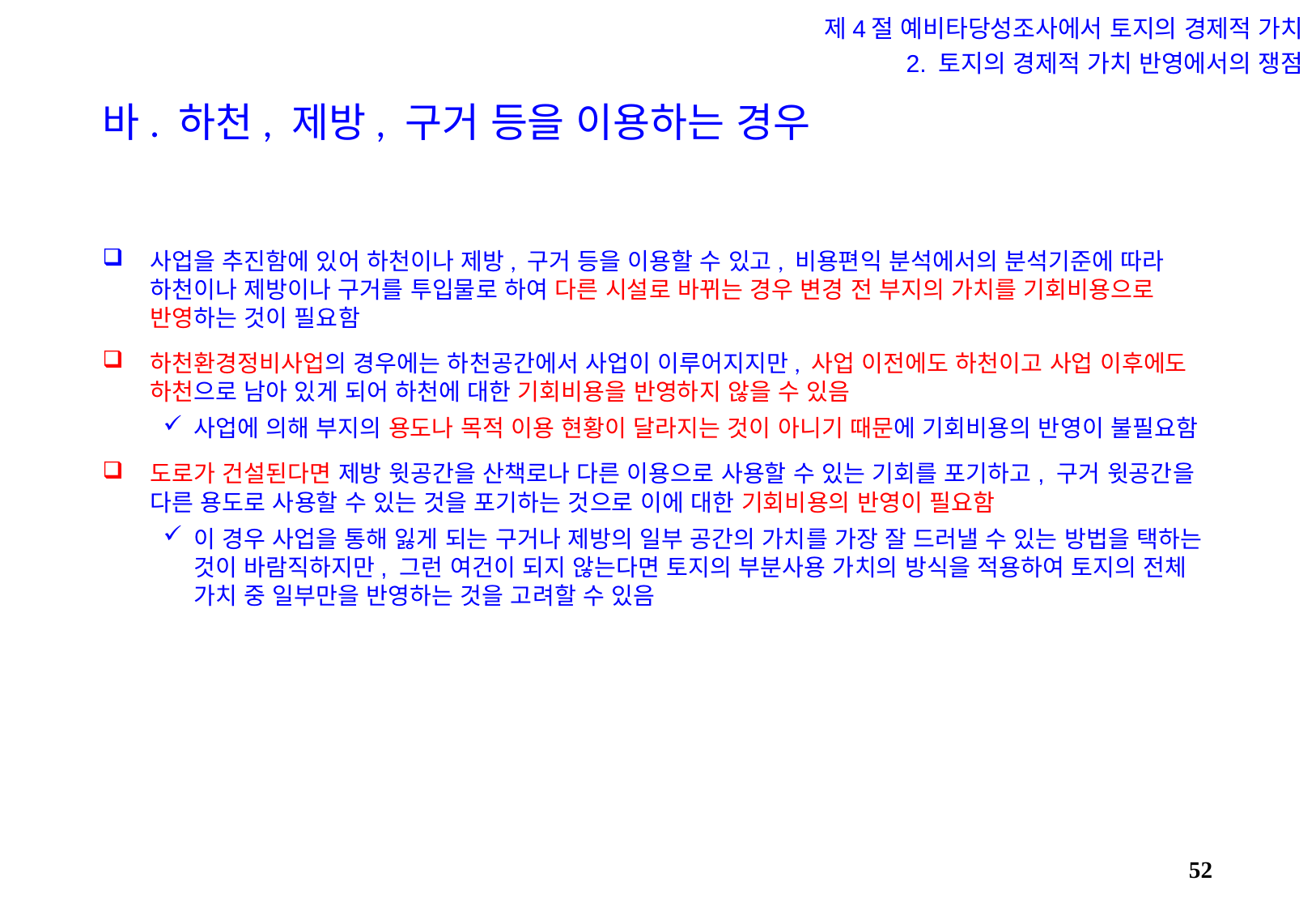

제4절 예비타당성조사에서 토지의 경제적 가치
2. 토지의 경제적 가치 반영에서의 쟁점
# 바. 하천, 제방, 구거 등을 이용하는 경우
사업을 추진함에 있어 하천이나 제방, 구거 등을 이용할 수 있고, 비용편익 분석에서의 분석기준에 따라 하천이나 제방이나 구거를 투입물로 하여 다른 시설로 바뀌는 경우 변경 전 부지의 가치를 기회비용으로 반영하는 것이 필요함
하천환경정비사업의 경우에는 하천공간에서 사업이 이루어지지만, 사업 이전에도 하천이고 사업 이후에도 하천으로 남아 있게 되어 하천에 대한 기회비용을 반영하지 않을 수 있음
사업에 의해 부지의 용도나 목적 이용 현황이 달라지는 것이 아니기 때문에 기회비용의 반영이 불필요함
도로가 건설된다면 제방 윗공간을 산책로나 다른 이용으로 사용할 수 있는 기회를 포기하고, 구거 윗공간을 다른 용도로 사용할 수 있는 것을 포기하는 것으로 이에 대한 기회비용의 반영이 필요함
이 경우 사업을 통해 잃게 되는 구거나 제방의 일부 공간의 가치를 가장 잘 드러낼 수 있는 방법을 택하는 것이 바람직하지만, 그런 여건이 되지 않는다면 토지의 부분사용 가치의 방식을 적용하여 토지의 전체 가치 중 일부만을 반영하는 것을 고려할 수 있음
52